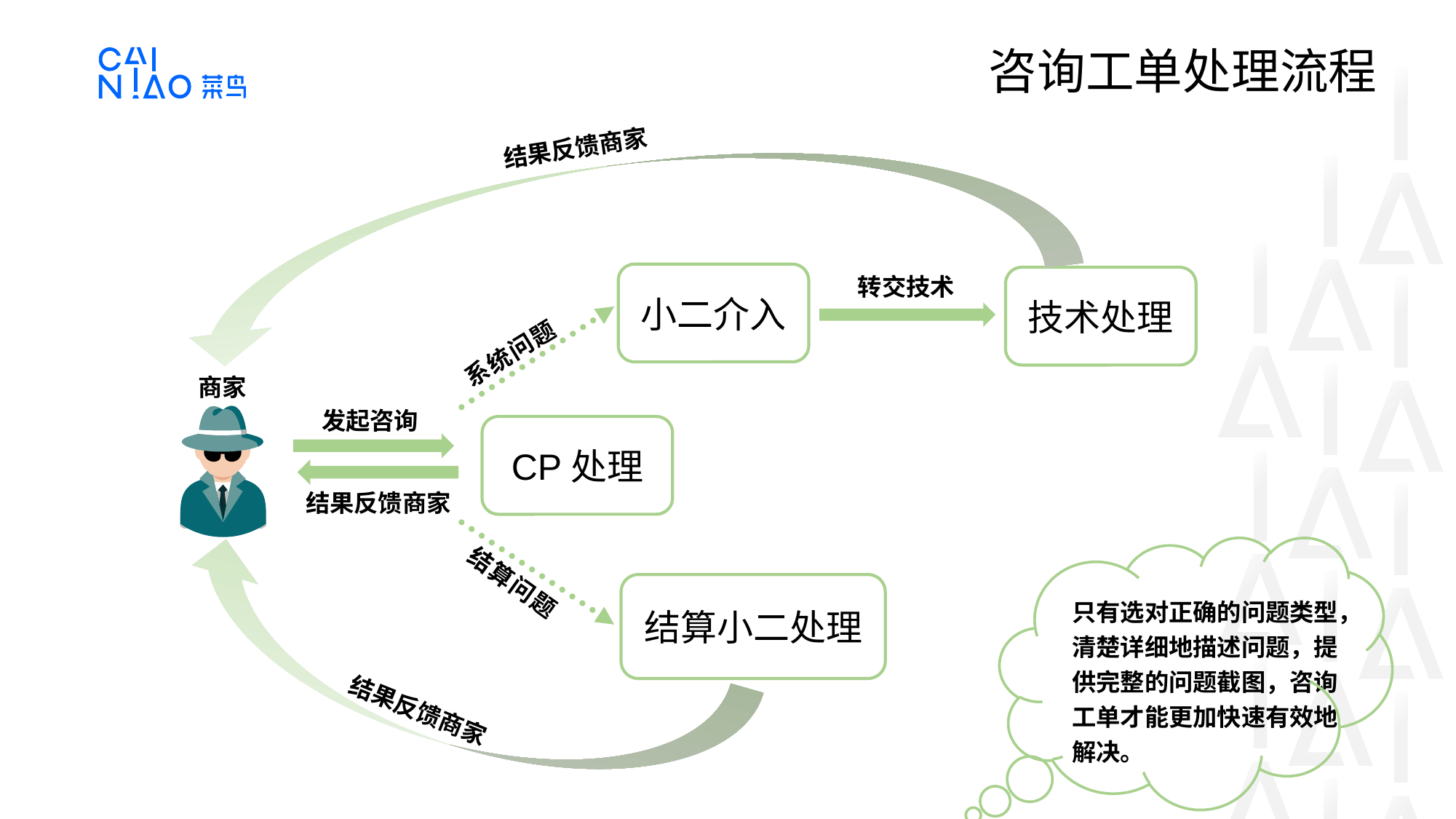

# 咨询工单处理流程
结果反馈商家

小二介入
转交技术
技术处理

系统问题
商家

发起咨询
CP处理

结果反馈商家

结算问题
结算小二处理

结果反馈商家

只有选对正确的问题类型，清楚详细地描述问题，提供完整的问题截图，咨询工单才能更加快速有效地解决。